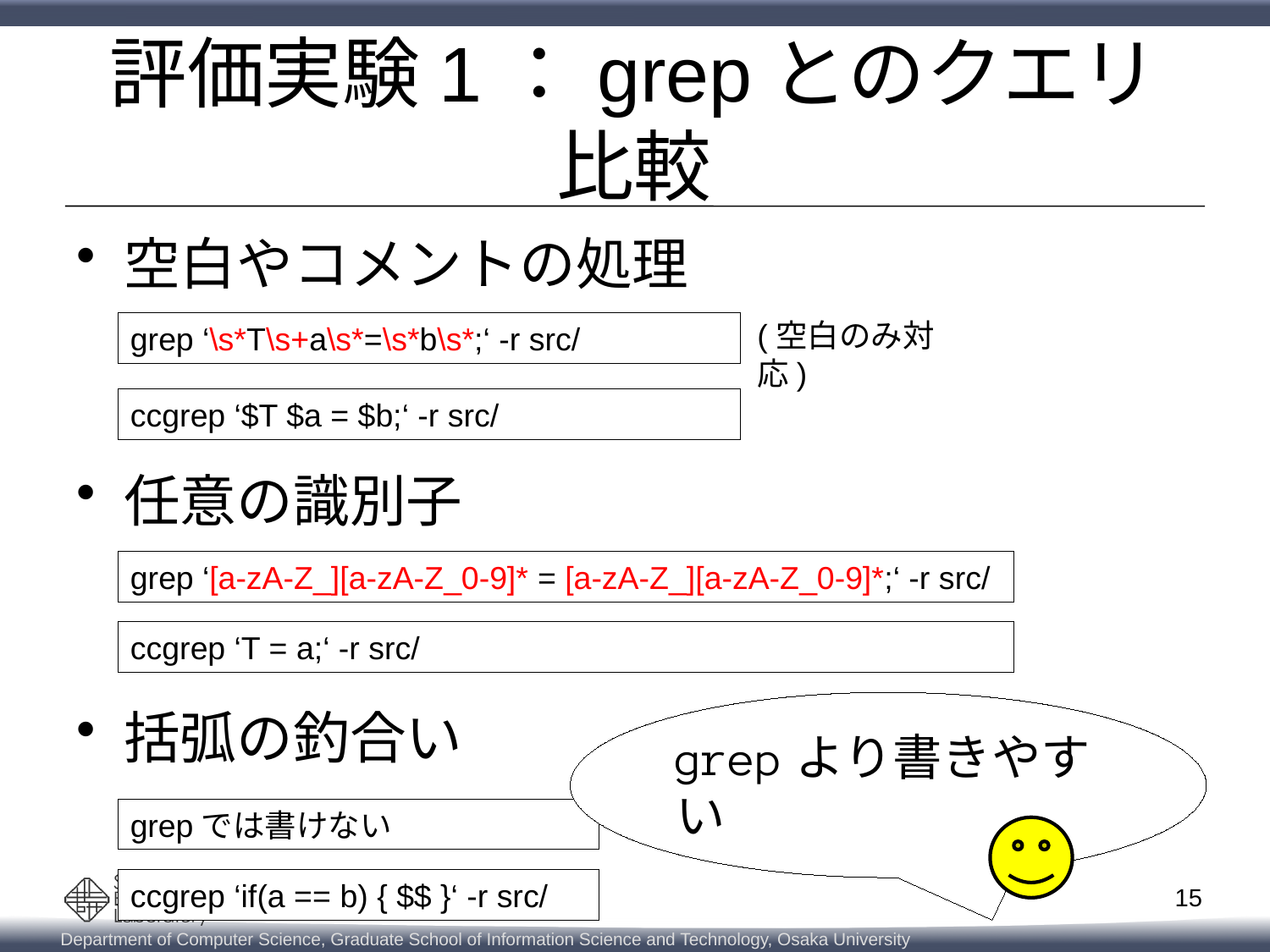

# 評価実験1：grepとのクエリ比較
空白やコメントの処理

任意の識別子

括弧の釣合い
(空白のみ対応)
grep ‘\s*T\s+a\s*=\s*b\s*;‘ -r src/
ccgrep ‘$T $a = $b;‘ -r src/
grep ‘[a-zA-Z_][a-zA-Z_0-9]* = [a-zA-Z_][a-zA-Z_0-9]*;‘ -r src/
ccgrep ‘T = a;‘ -r src/
grepより書きやすい
grepでは書けない

ccgrep ‘if(a == b) { $$ }‘ -r src/
15